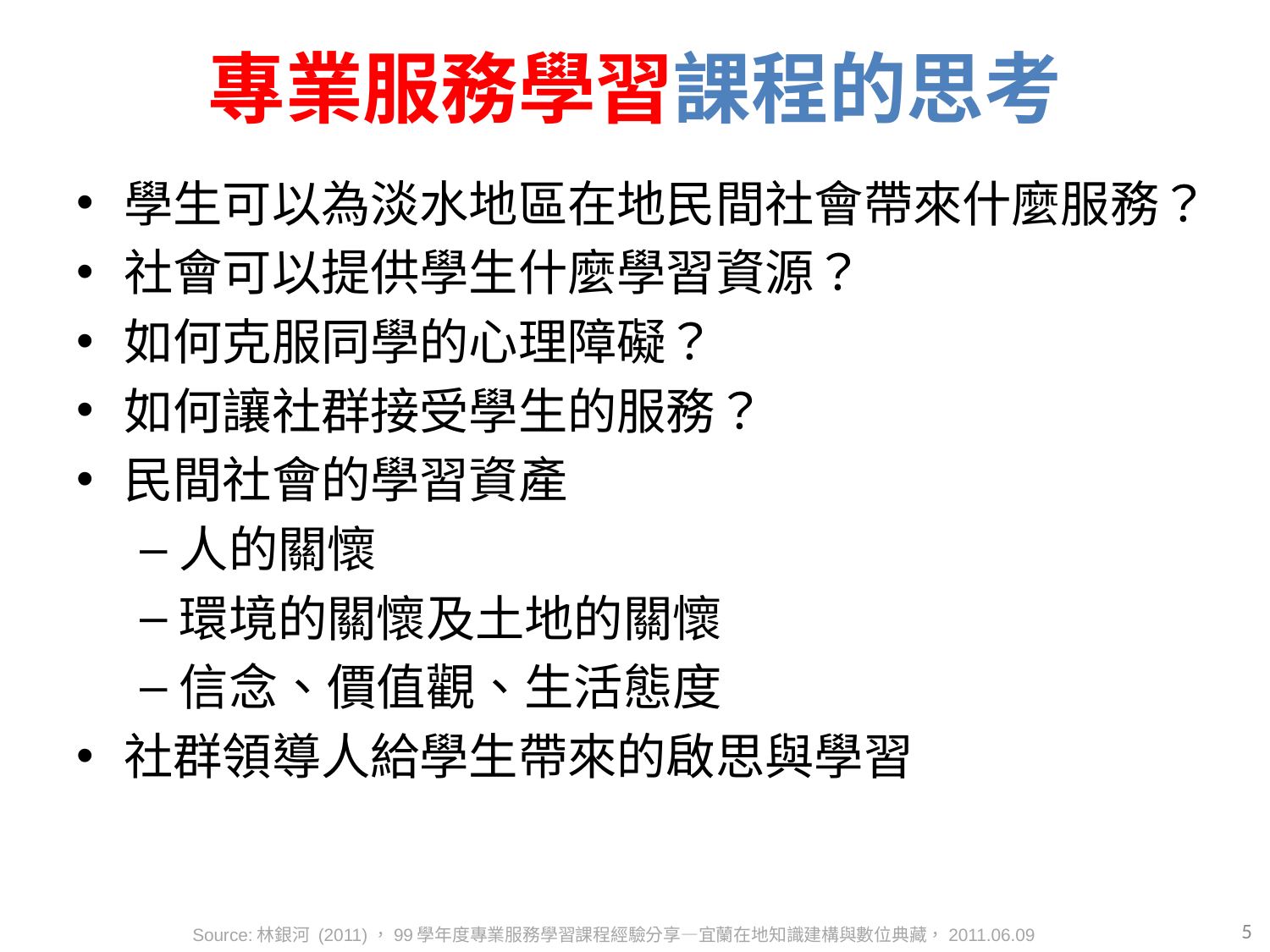

# 專業服務學習課程的思考
學生可以為淡水地區在地民間社會帶來什麼服務？
社會可以提供學生什麼學習資源？
如何克服同學的心理障礙？
如何讓社群接受學生的服務？
民間社會的學習資產
人的關懷
環境的關懷及土地的關懷
信念、價值觀、生活態度
社群領導人給學生帶來的啟思與學習

5
Source:林銀河 (2011)，99學年度專業服務學習課程經驗分享—宜蘭在地知識建構與數位典藏，2011.06.09